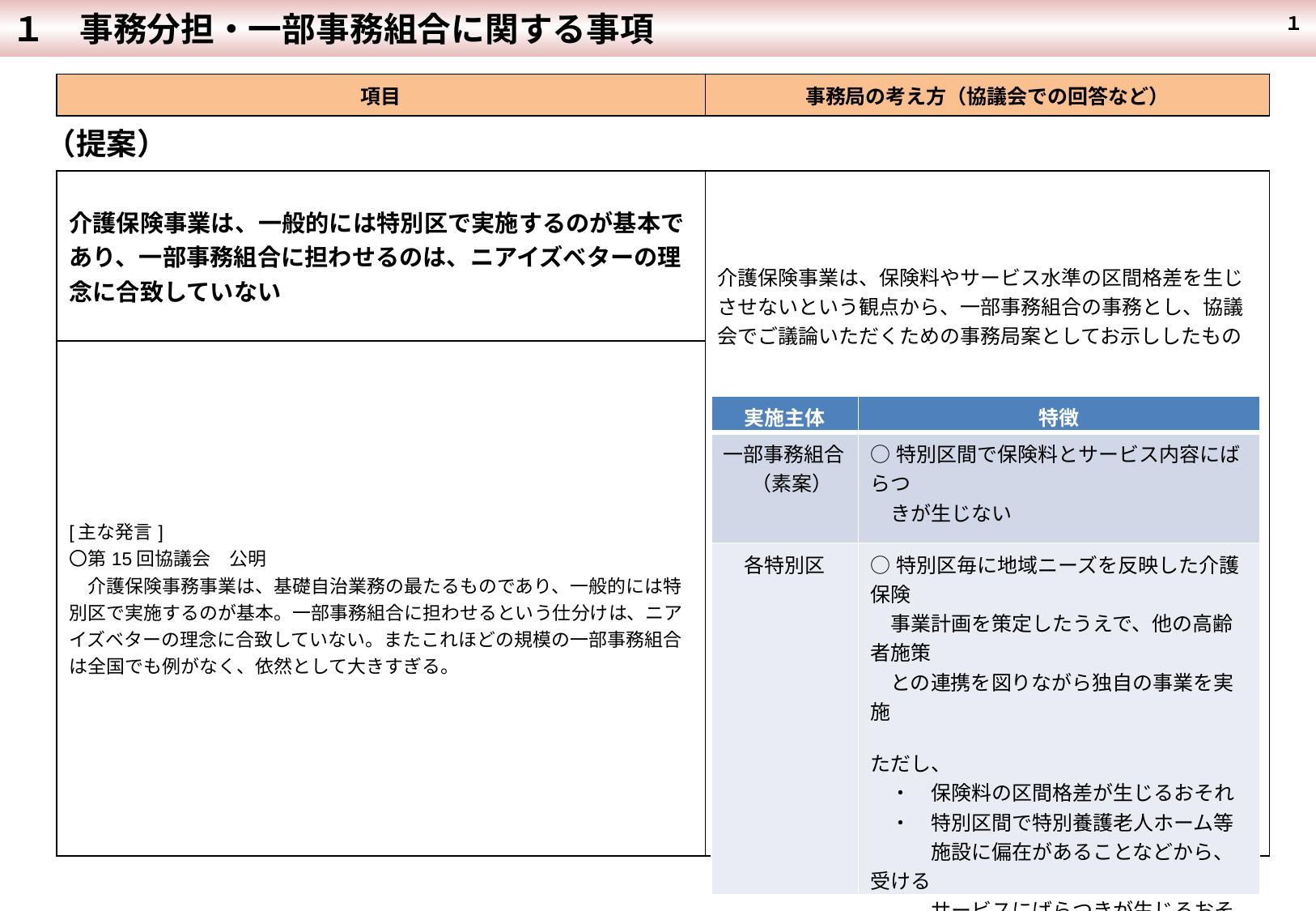

１　事務分担・一部事務組合に関する事項
 １
| 項目 | 事務局の考え方（協議会での回答など） |
| --- | --- |
（提案）
| 介護保険事業は、一般的には特別区で実施するのが基本であり、一部事務組合に担わせるのは、ニアイズベターの理念に合致していない | 介護保険事業は、保険料やサービス水準の区間格差を生じさせないという観点から、一部事務組合の事務とし、協議会でご議論いただくための事務局案としてお示ししたもの （参考） |
| --- | --- |
| [主な発言] 〇第15回協議会　公明 　介護保険事務事業は、基礎自治業務の最たるものであり、一般的には特別区で実施するのが基本。一部事務組合に担わせるという仕分けは、ニアイズベターの理念に合致していない。またこれほどの規模の一部事務組合は全国でも例がなく、依然として大きすぎる。 |  |
| 実施主体 | 特徴 |
| --- | --- |
| 一部事務組合 （素案） | ○特別区間で保険料とサービス内容にばらつ 　きが生じない |
| 各特別区 | ○特別区毎に地域ニーズを反映した介護保険 　事業計画を策定したうえで、他の高齢者施策 　との連携を図りながら独自の事業を実施 ただし、 　・　保険料の区間格差が生じるおそれ 　・　特別区間で特別養護老人ホーム等 　　　施設に偏在があることなどから、受ける 　　　サービスにばらつきが生じるおそれ　など |